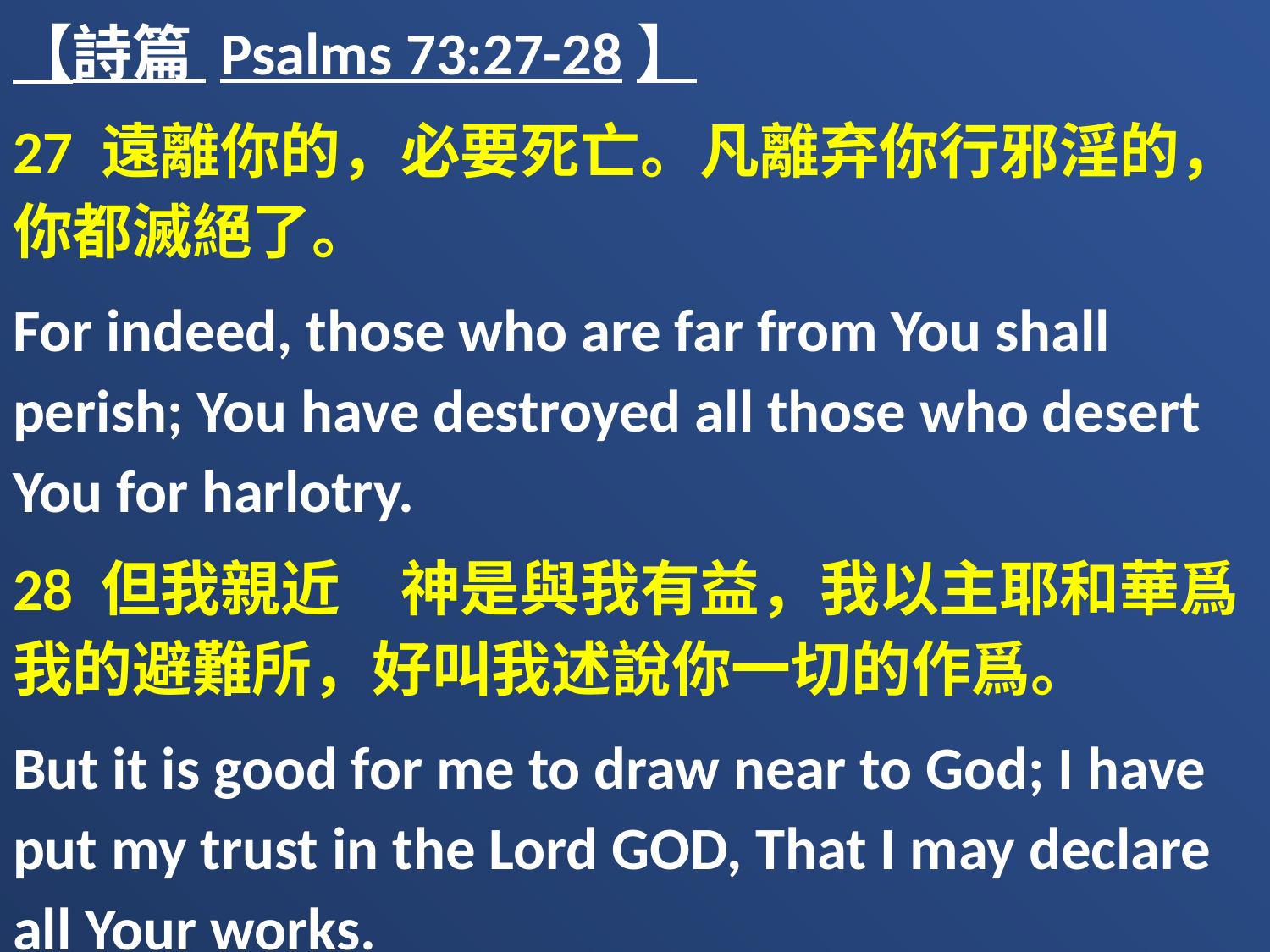

【詩篇 Psalms 73:27-28】
27 遠離你的，必要死亡。凡離弃你行邪淫的，你都滅絕了。
For indeed, those who are far from You shall perish; You have destroyed all those who desert You for harlotry.
28 但我親近　神是與我有益，我以主耶和華爲我的避難所，好叫我述說你一切的作爲。
But it is good for me to draw near to God; I have put my trust in the Lord GOD, That I may declare all Your works.